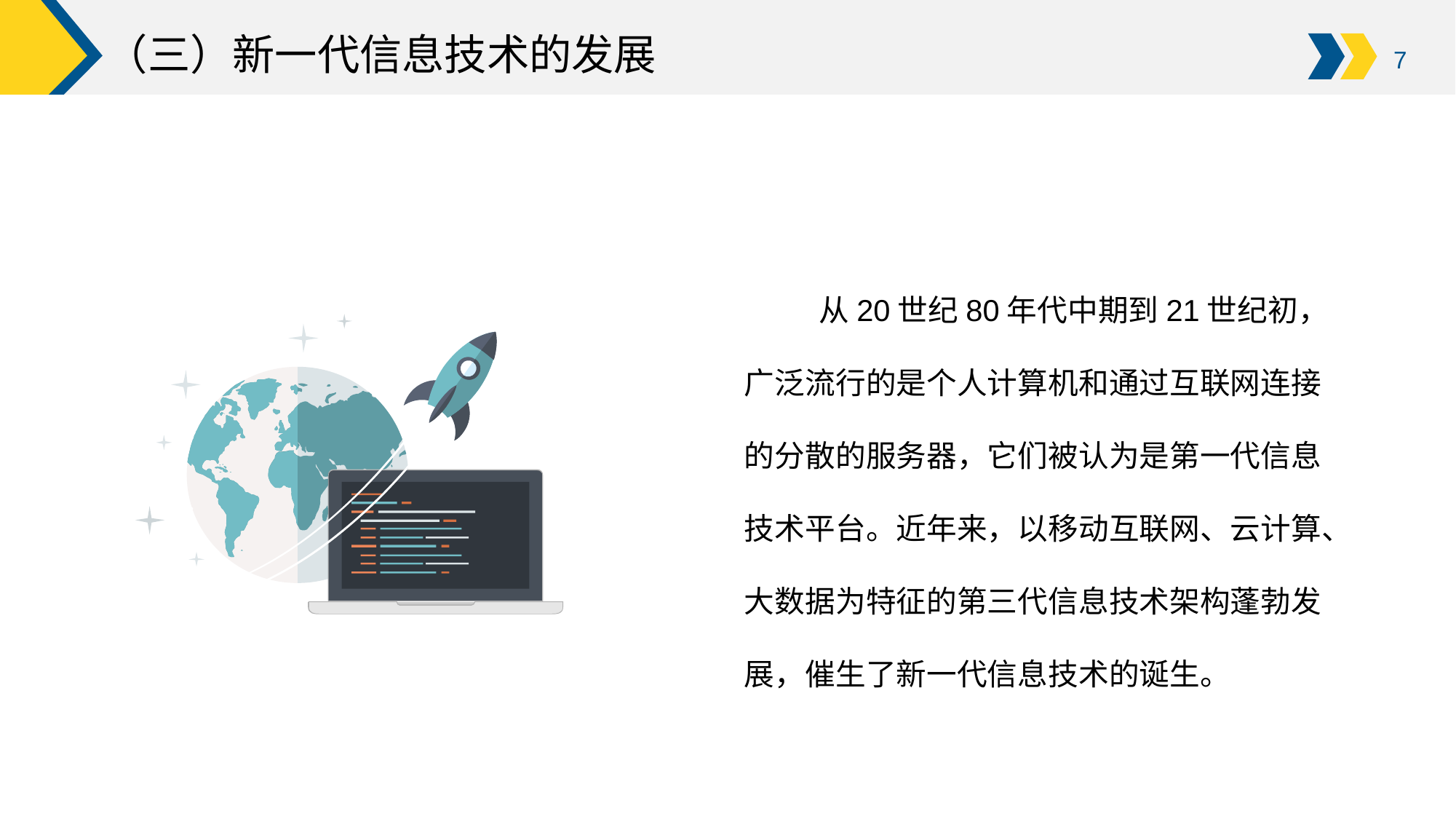

# （三）新一代信息技术的发展
从20世纪80年代中期到21世纪初，广泛流行的是个人计算机和通过互联网连接的分散的服务器，它们被认为是第一代信息技术平台。近年来，以移动互联网、云计算、大数据为特征的第三代信息技术架构蓬勃发展，催生了新一代信息技术的诞生。